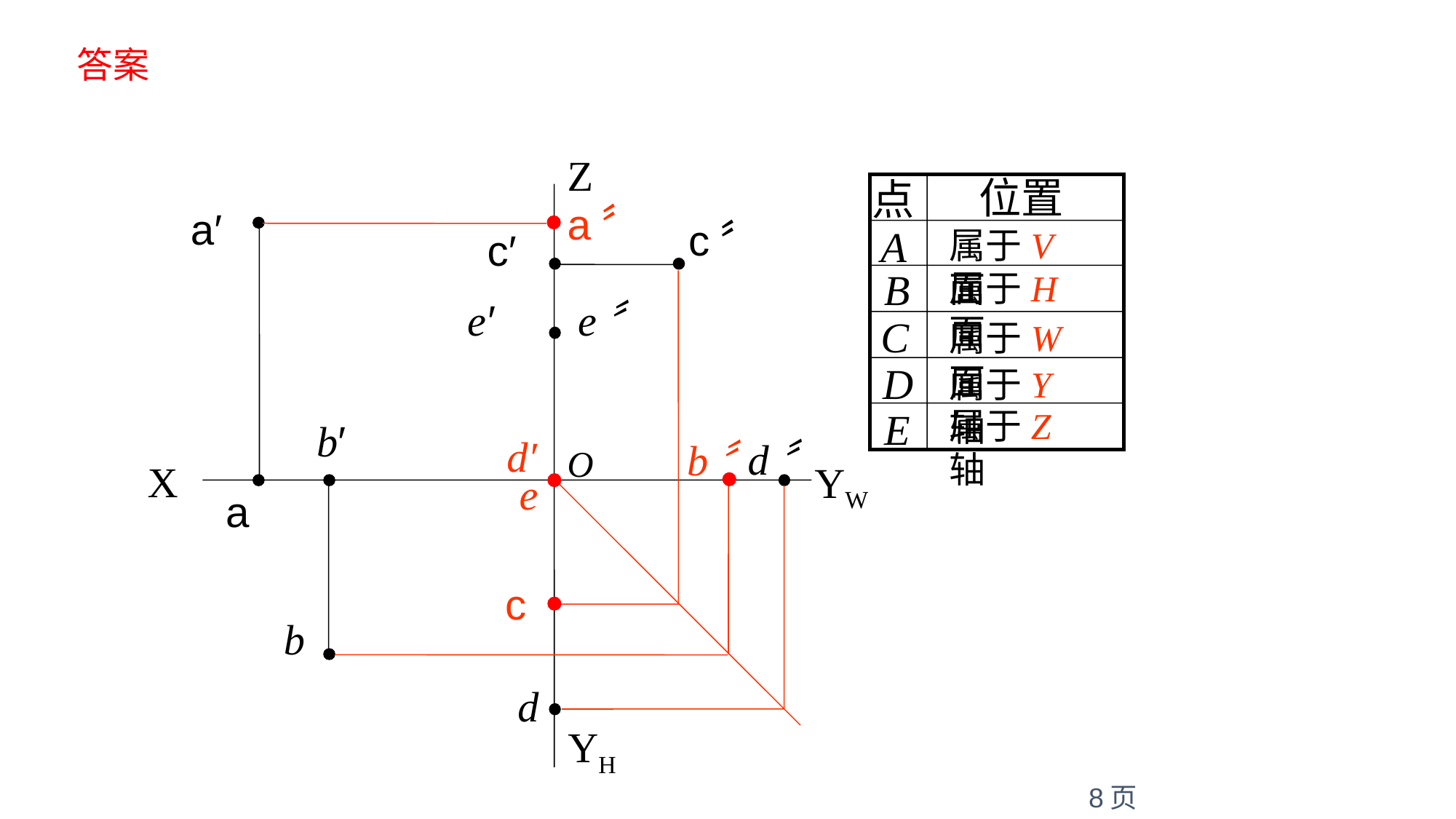

答案
Z

a′
c〞

c′

e′
e〞

b′
d〞
X
YW

a

b

d

YH
O
位置
点

A
B
C
D
E
a〞

属于V 面

属于H 面

属于W 面
属于Y 轴
属于Z 轴
d′
b〞
e

c

8页